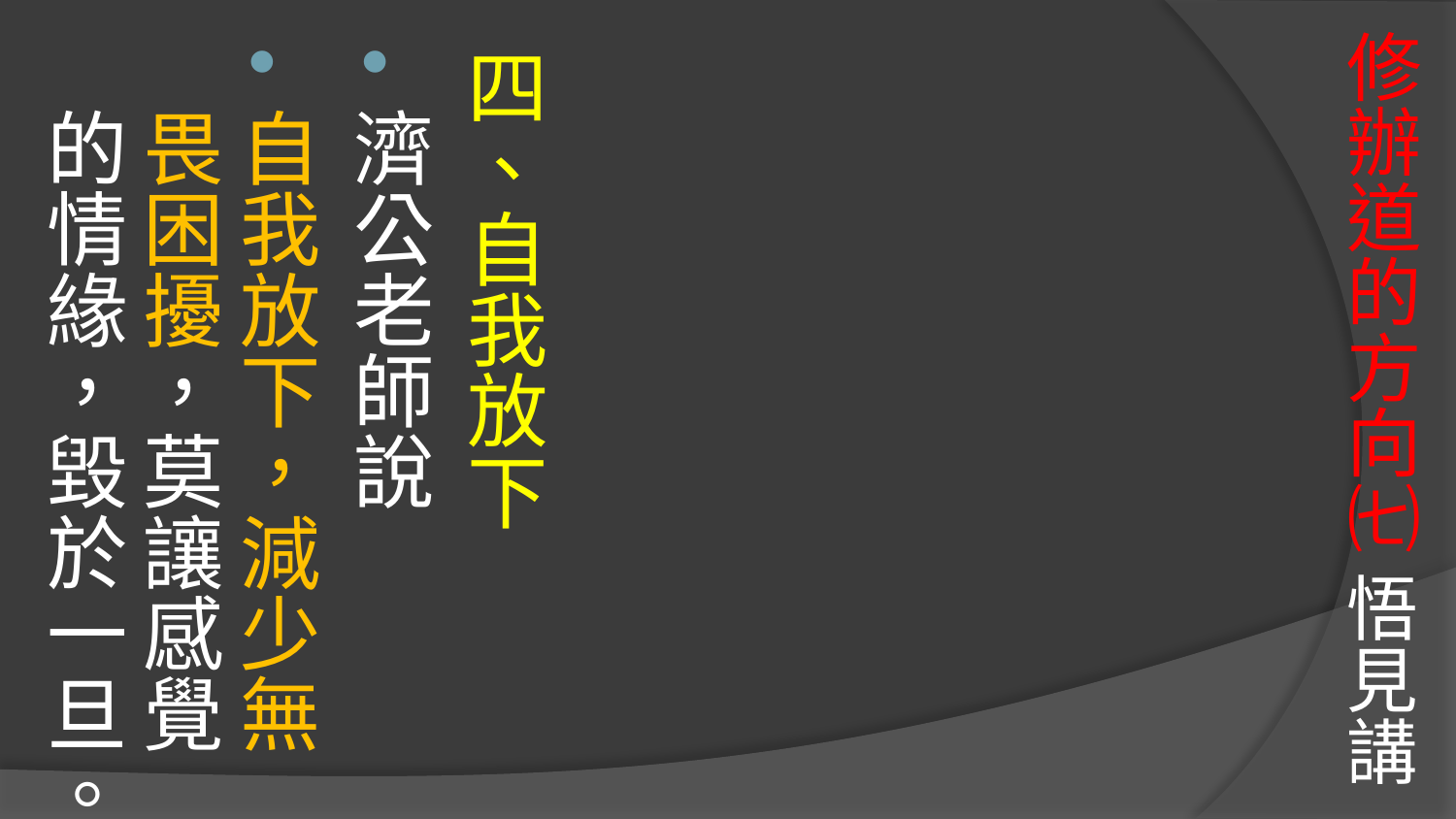

# 修辦道的方向㈦ 悟見講
四、自我放下
濟公老師說
自我放下，減少無畏困擾，莫讓感覺的情緣，毀於一旦。